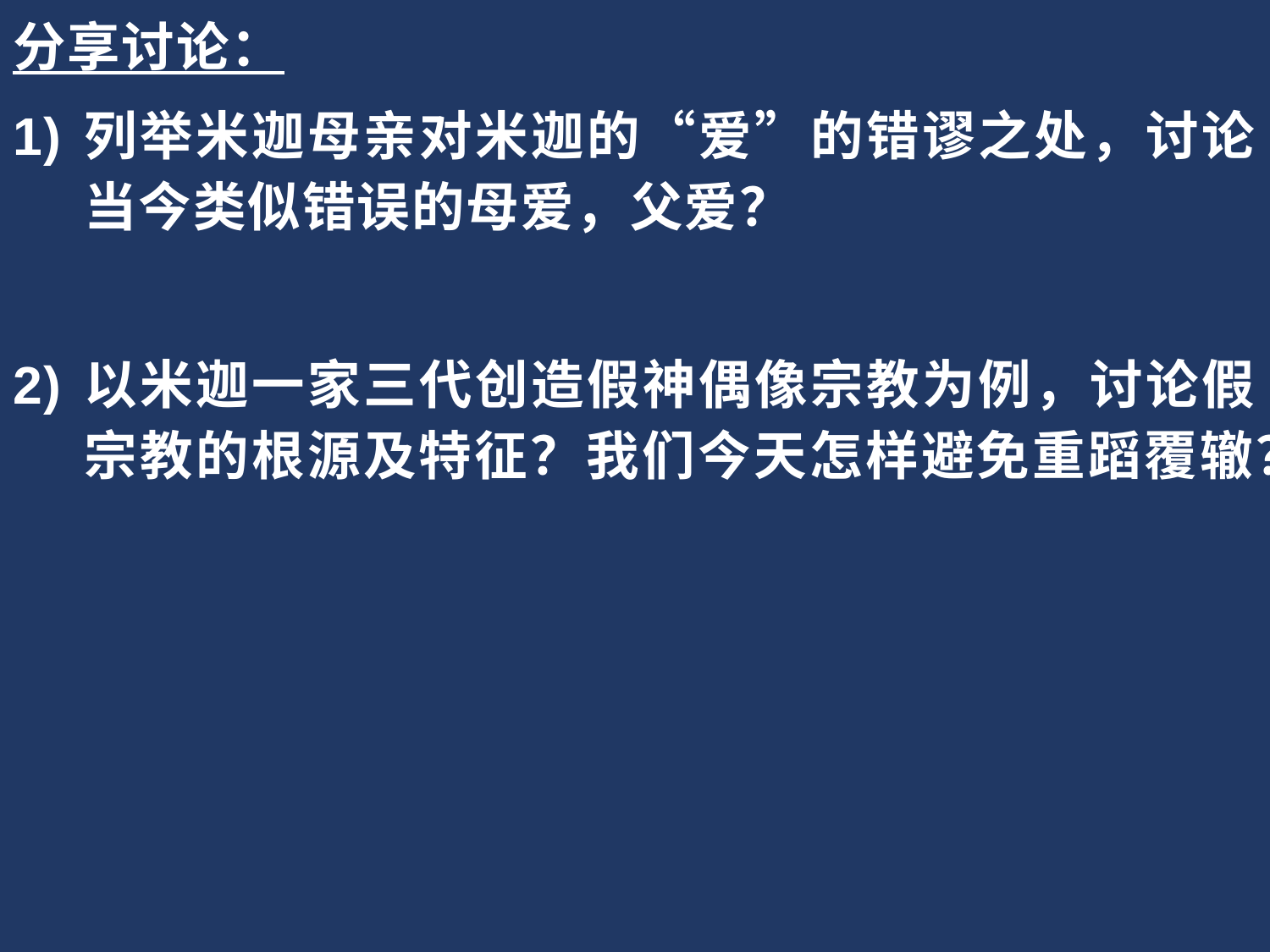

分享讨论：
列举米迦母亲对米迦的“爱”的错谬之处，讨论当今类似错误的母爱，父爱？

以米迦一家三代创造假神偶像宗教为例，讨论假宗教的根源及特征？我们今天怎样避免重蹈覆辙？